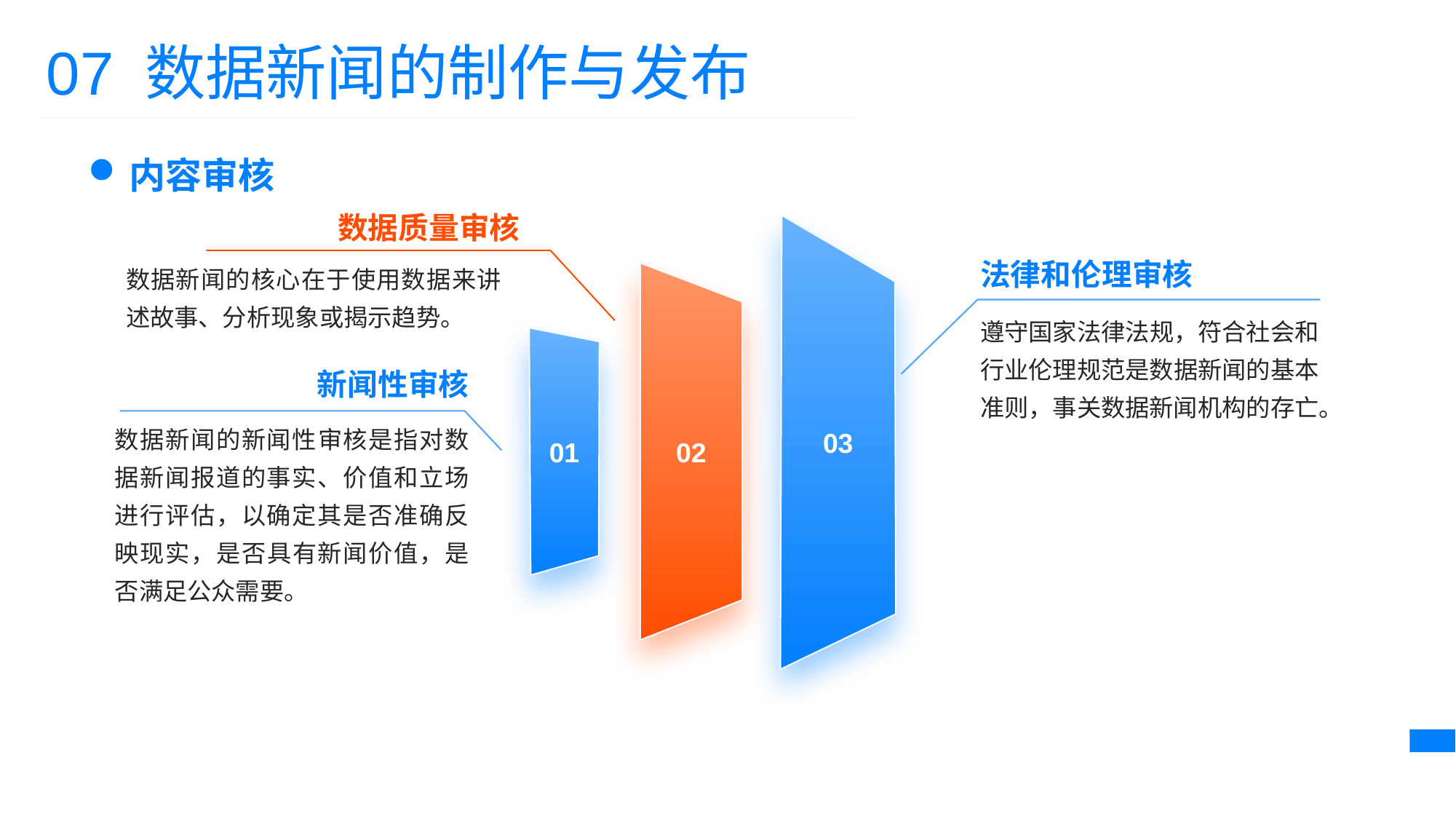

07 数据新闻的制作与发布
内容审核
数据质量审核
03
法律和伦理审核

数据新闻的核心在于使用数据来讲述故事、分析现象或揭示趋势。
02

遵守国家法律法规，符合社会和行业伦理规范是数据新闻的基本准则，事关数据新闻机构的存亡。
01
新闻性审核

数据新闻的新闻性审核是指对数据新闻报道的事实、价值和立场进行评估，以确定其是否准确反映现实，是否具有新闻价值，是否满足公众需要。